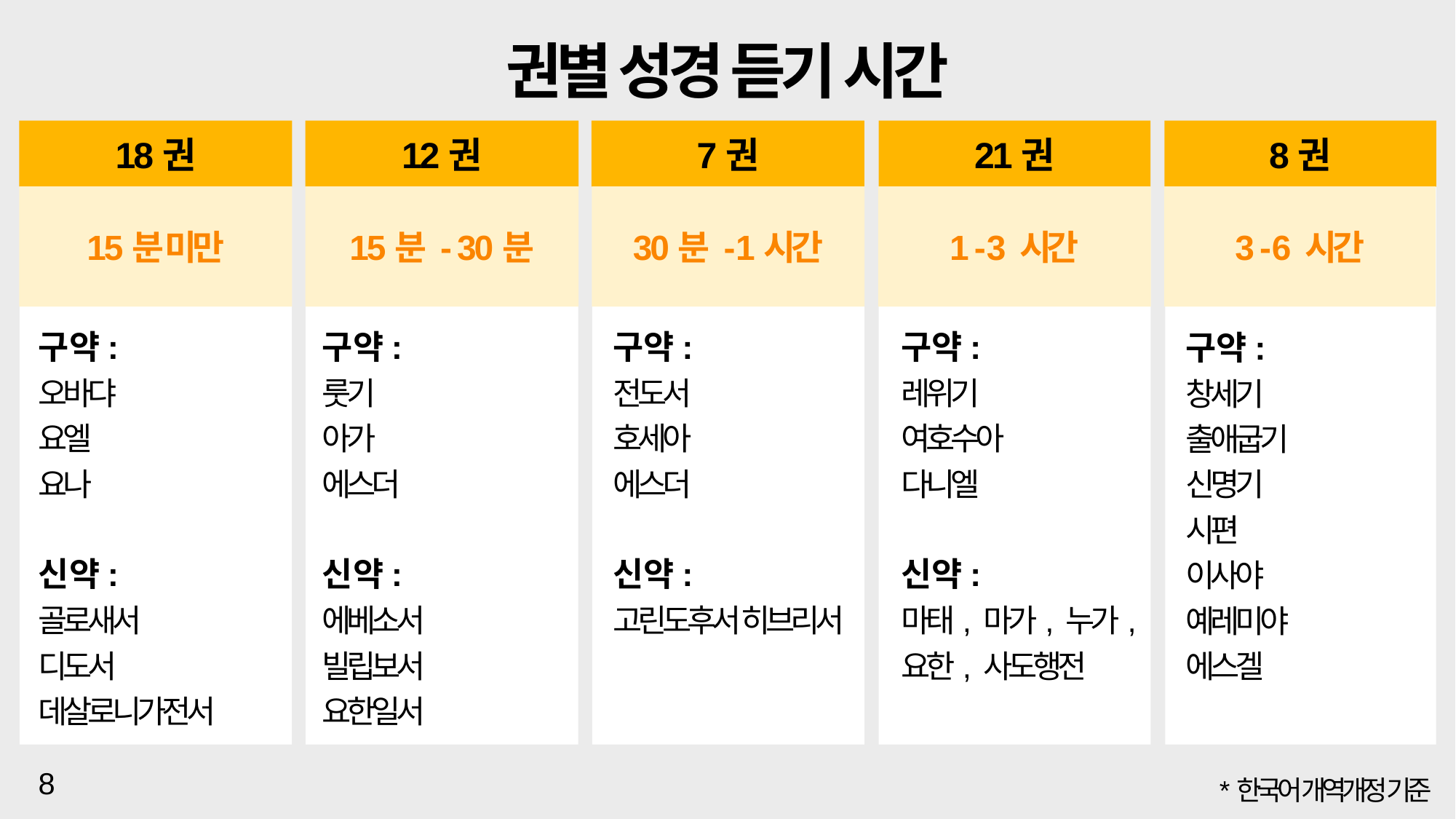

권별 성경 듣기 시간
18권
12권
7권
21권
8권
15분 미만
15분 - 30분

30분 - 1시간

1 - 3 시간

3 - 6 시간

구약:
레위기
여호수아
다니엘

신약:
마태, 마가, 누가,
요한, 사도행전
구약:
오바댜
요엘
요나

신약:
골로새서
디도서
데살로니가전서
구약:
룻기
아가
에스더

신약:
에베소서
빌립보서
요한일서
구약:
전도서
호세아
에스더
신약:
고린도후서 히브리서
구약:
창세기
출애굽기
신명기
시편
이사야
예레미야
에스겔
*한국어 개역개정 기준
8